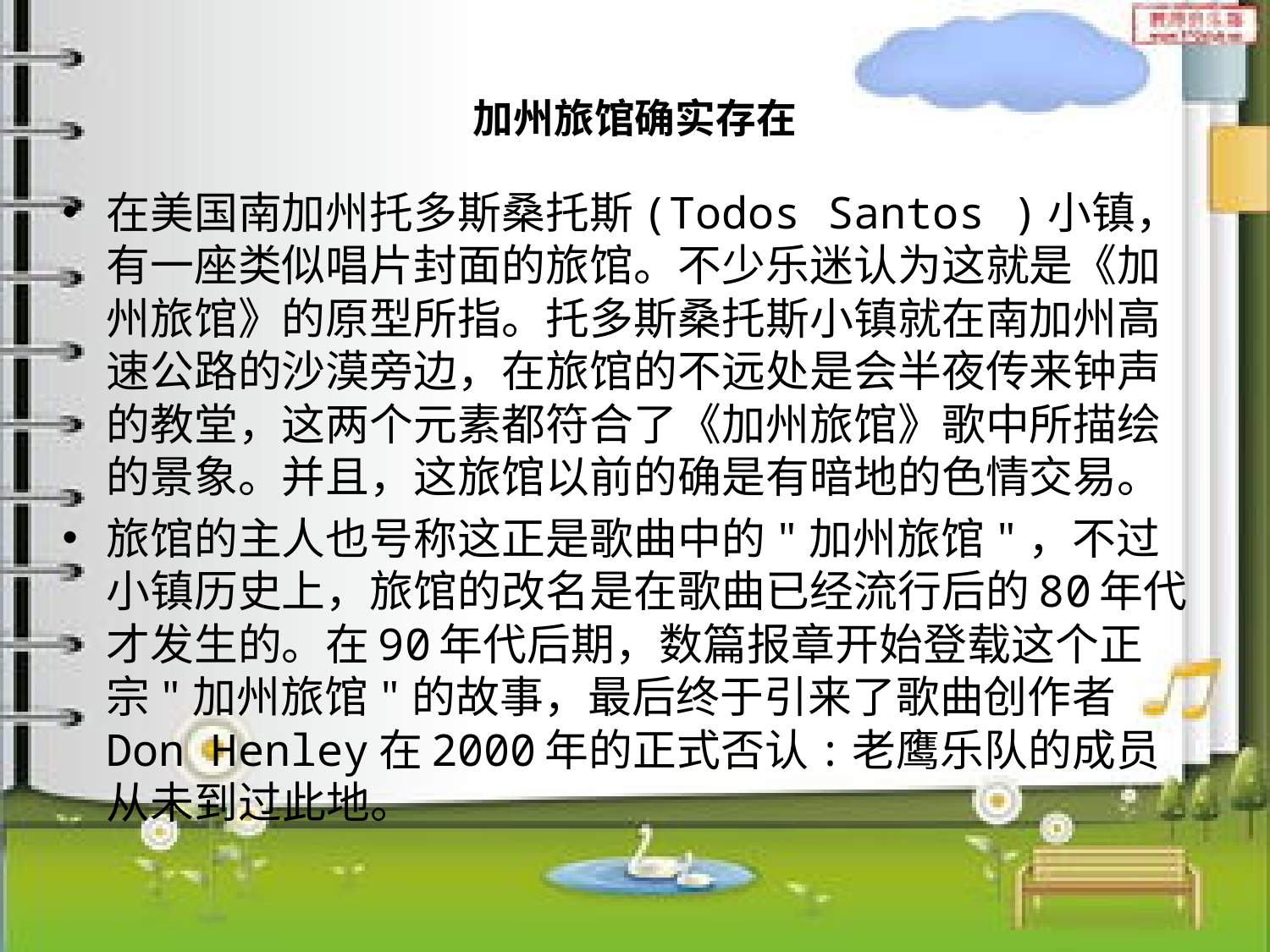

# 加州旅馆确实存在
在美国南加州托多斯桑托斯(Todos Santos )小镇，有一座类似唱片封面的旅馆。不少乐迷认为这就是《加州旅馆》的原型所指。托多斯桑托斯小镇就在南加州高速公路的沙漠旁边，在旅馆的不远处是会半夜传来钟声的教堂，这两个元素都符合了《加州旅馆》歌中所描绘的景象。并且，这旅馆以前的确是有暗地的色情交易。
旅馆的主人也号称这正是歌曲中的"加州旅馆"，不过小镇历史上，旅馆的改名是在歌曲已经流行后的80年代才发生的。在90年代后期，数篇报章开始登载这个正宗"加州旅馆"的故事，最后终于引来了歌曲创作者Don Henley在2000年的正式否认:老鹰乐队的成员从未到过此地。